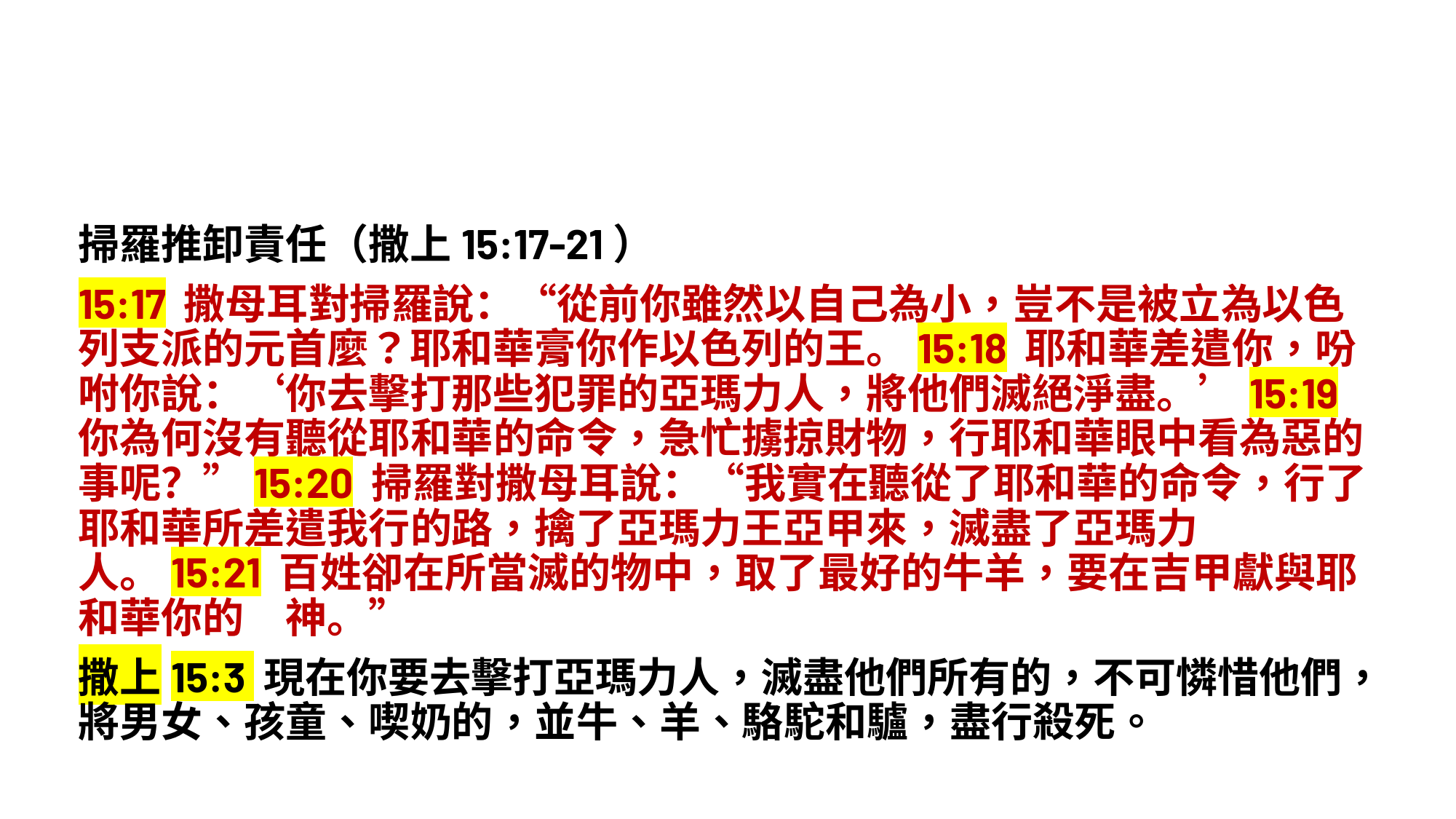

掃羅推卸責任（撒上15:17-21）
15:17 撒母耳對掃羅說：“從前你雖然以自己為小，豈不是被立為以色列支派的元首麼？耶和華膏你作以色列的王。15:18 耶和華差遣你，吩咐你說：‘你去擊打那些犯罪的亞瑪力人，將他們滅絕淨盡。’15:19 你為何沒有聽從耶和華的命令，急忙擄掠財物，行耶和華眼中看為惡的事呢？”15:20 掃羅對撒母耳說：“我實在聽從了耶和華的命令，行了耶和華所差遣我行的路，擒了亞瑪力王亞甲來，滅盡了亞瑪力人。15:21 百姓卻在所當滅的物中，取了最好的牛羊，要在吉甲獻與耶和華你的　神。”
撒上15:3 現在你要去擊打亞瑪力人，滅盡他們所有的，不可憐惜他們，將男女、孩童、喫奶的，並牛、羊、駱駝和驢，盡行殺死。